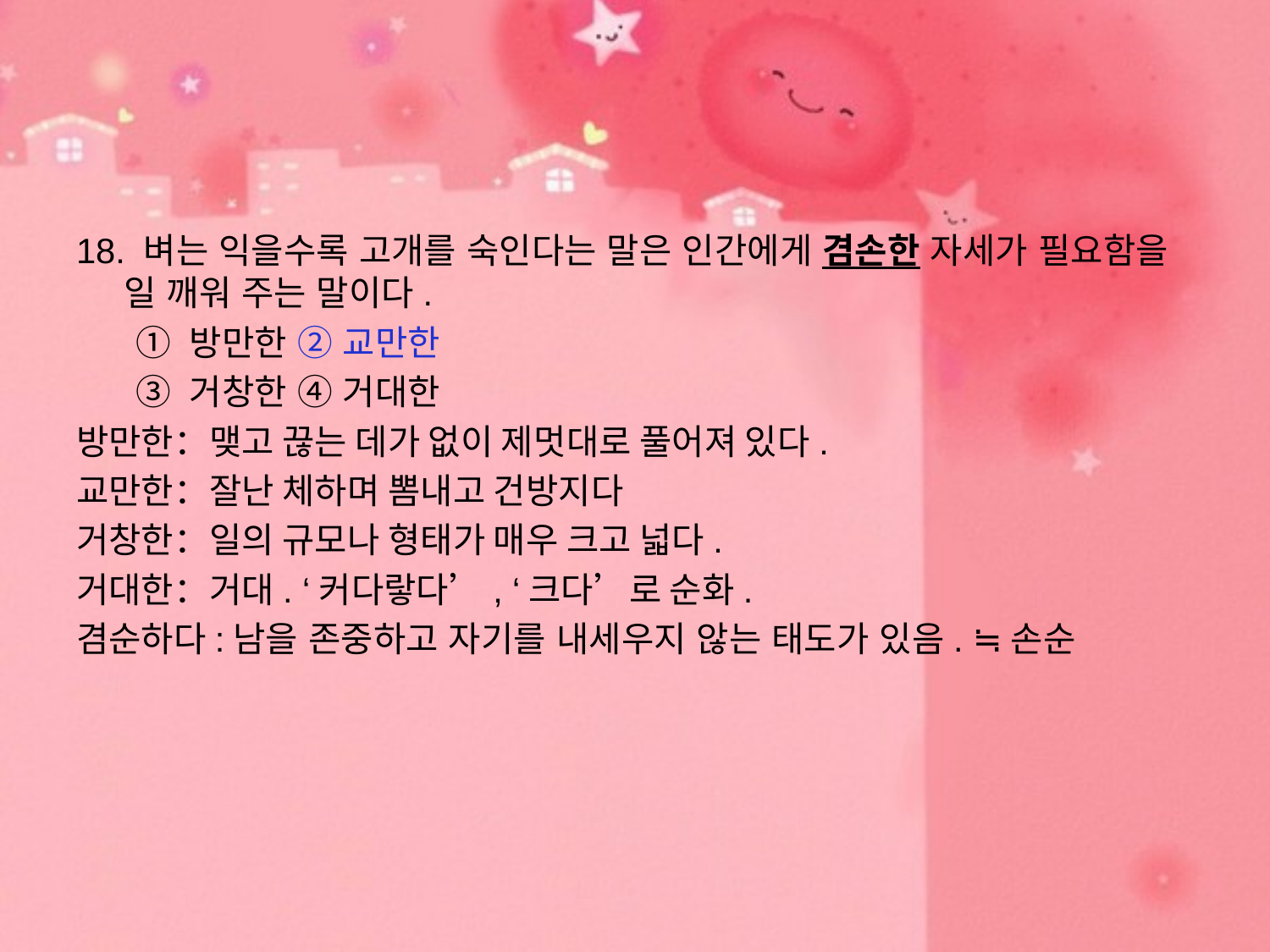

#
18. 벼는 익을수록 고개를 숙인다는 말은 인간에게 겸손한 자세가 필요함을 일 깨워 주는 말이다.
      ① 방만한 ② 교만한
      ③ 거창한 ④ 거대한
방만한：맺고 끊는 데가 없이 제멋대로 풀어져 있다.
교만한：잘난 체하며 뽐내고 건방지다
거창한：일의 규모나 형태가 매우 크고 넓다.
거대한：거대. ‘커다랗다’, ‘크다’로 순화.
겸순하다:남을 존중하고 자기를 내세우지 않는 태도가 있음. ≒손순